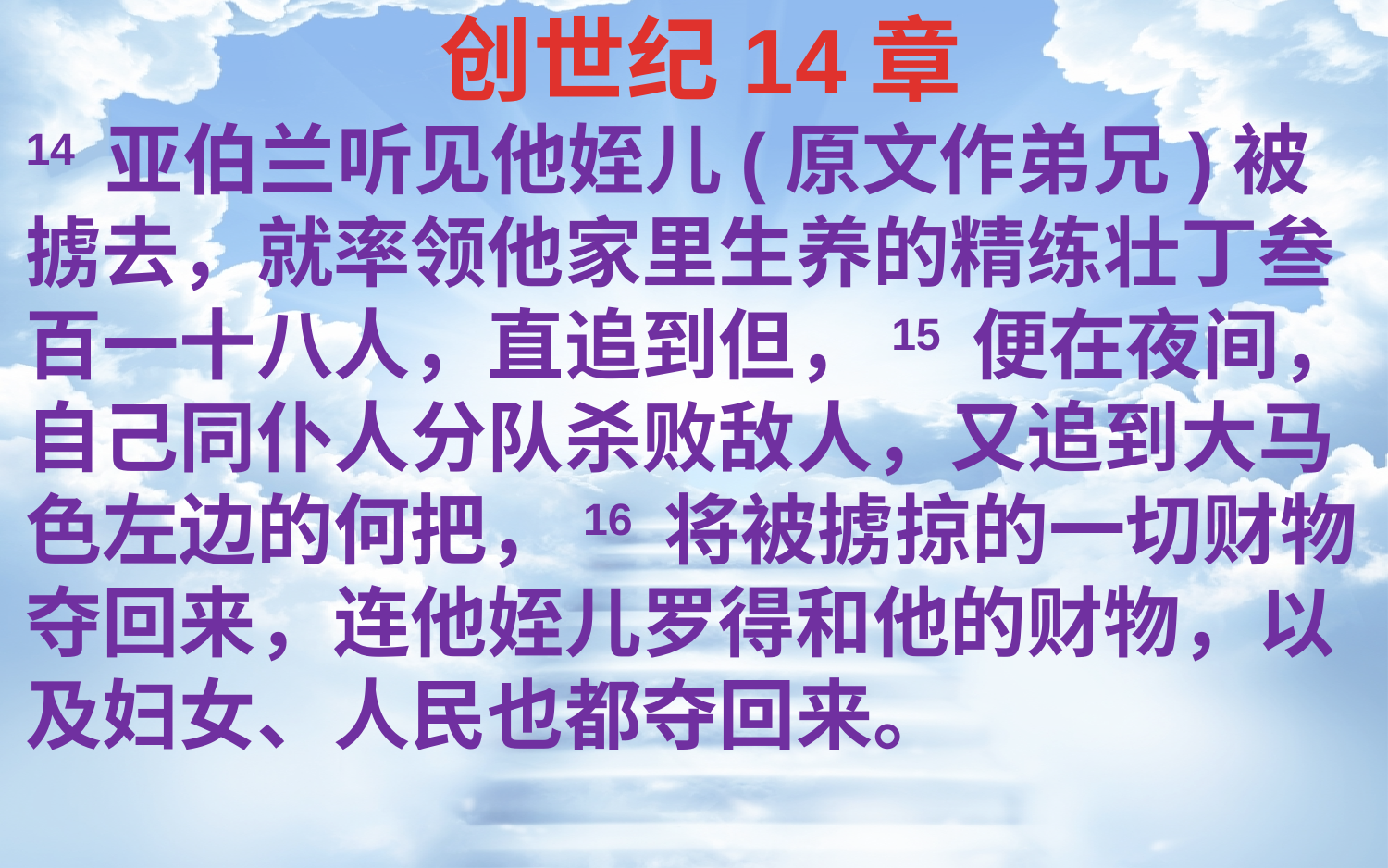

创世纪14章
14 亚伯兰听见他姪儿(原文作弟兄)被掳去，就率领他家里生养的精练壮丁叁百一十八人，直追到但，15 便在夜间，自己同仆人分队杀败敌人，又追到大马色左边的何把，16 将被掳掠的一切财物夺回来，连他姪儿罗得和他的财物，以及妇女、人民也都夺回来。